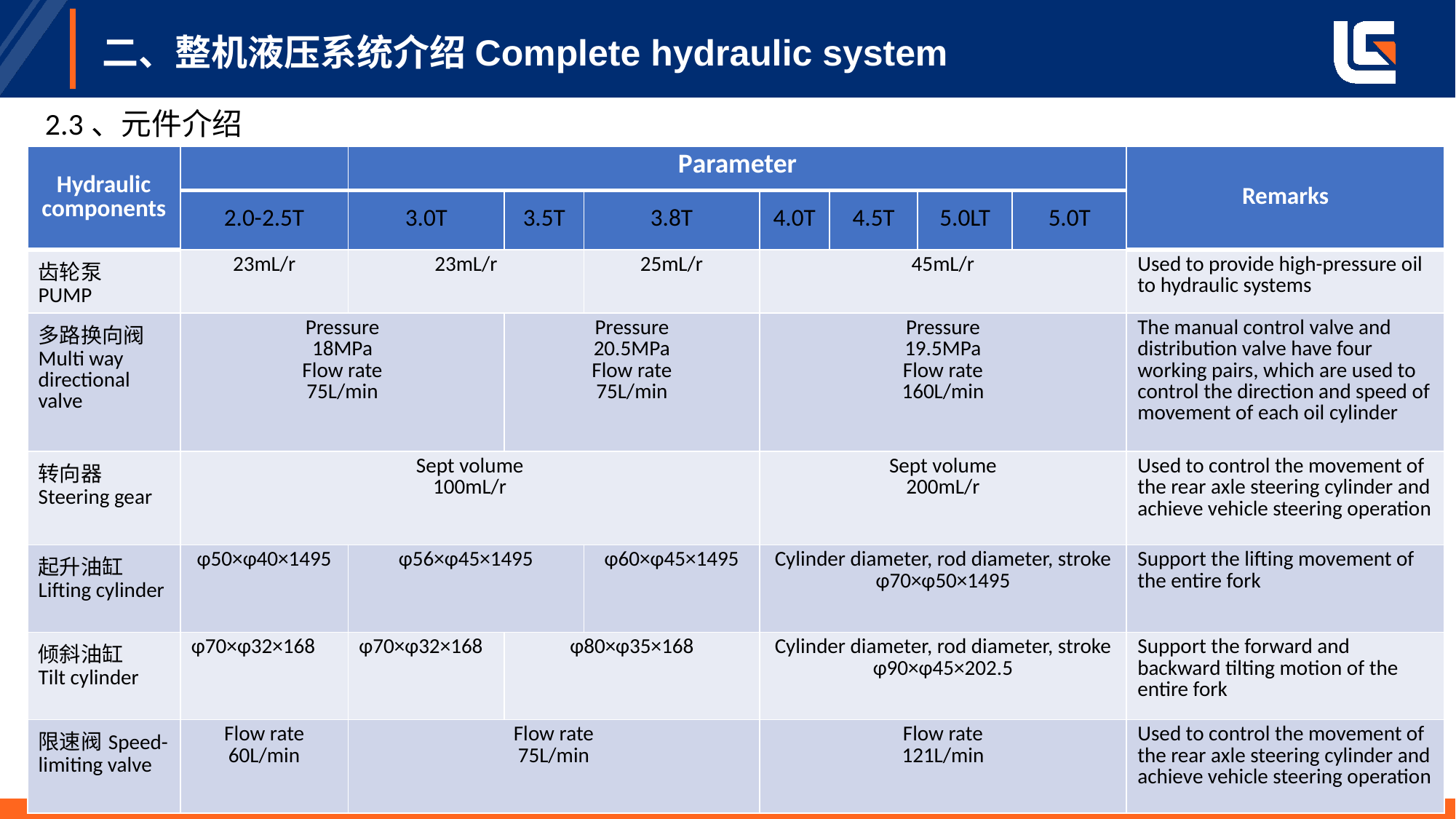

# 二、整机液压系统介绍Complete hydraulic system
 2.3、元件介绍
| Hydraulic components |  | Parameter |  |  |  |  |  |  | Remarks |
| --- | --- | --- | --- | --- | --- | --- | --- | --- | --- |
|  | 2.0-2.5T | 3.0T | 3.5T | 3.8T | 4.0T | 4.5T | 5.0LT | 5.0T |  |
| 齿轮泵 PUMP | 23mL/r | 23mL/r |  | 25mL/r | 45mL/r |  |  |  | Used to provide high-pressure oil to hydraulic systems |
| 多路换向阀 Multi way directional valve | Pressure 18MPa Flow rate 75L/min |  | Pressure 20.5MPa Flow rate 75L/min |  | Pressure 19.5MPa Flow rate 160L/min |  |  |  | The manual control valve and distribution valve have four working pairs, which are used to control the direction and speed of movement of each oil cylinder |
| 转向器 Steering gear | Sept volume 100mL/r |  |  |  | Sept volume 200mL/r |  |  |  | Used to control the movement of the rear axle steering cylinder and achieve vehicle steering operation |
| 起升油缸Lifting cylinder | φ50×φ40×1495 | φ56×φ45×1495 |  | φ60×φ45×1495 | Cylinder diameter, rod diameter, stroke φ70×φ50×1495 |  |  |  | Support the lifting movement of the entire fork |
| 倾斜油缸 Tilt cylinder | φ70×φ32×168 | φ70×φ32×168 | φ80×φ35×168 |  | Cylinder diameter, rod diameter, stroke φ90×φ45×202.5 |  |  |  | Support the forward and backward tilting motion of the entire fork |
| 限速阀Speed-limiting valve | Flow rate 60L/min | Flow rate 75L/min |  |  | Flow rate 121L/min |  |  |  | Used to control the movement of the rear axle steering cylinder and achieve vehicle steering operation |